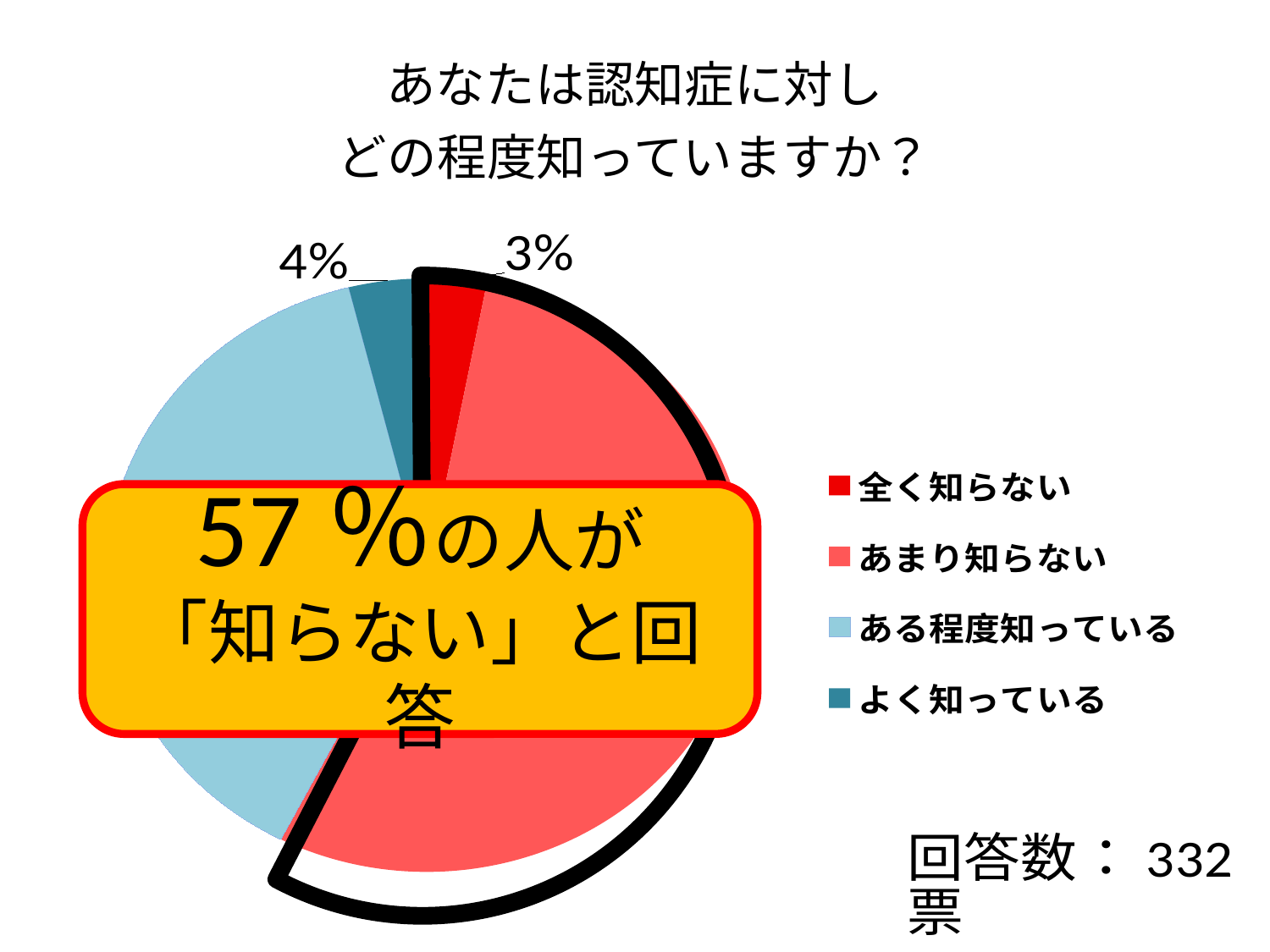

# あなたは認知症に対し どの程度知っていますか？

### Chart

| Category |  |
|---|---|
| 全く知らない | 10.0 |
| あまり知らない | 181.0 |
| ある程度知っている | 128.0 |
| よく知っている | 13.0 |
57％の人が
「知らない」と回答